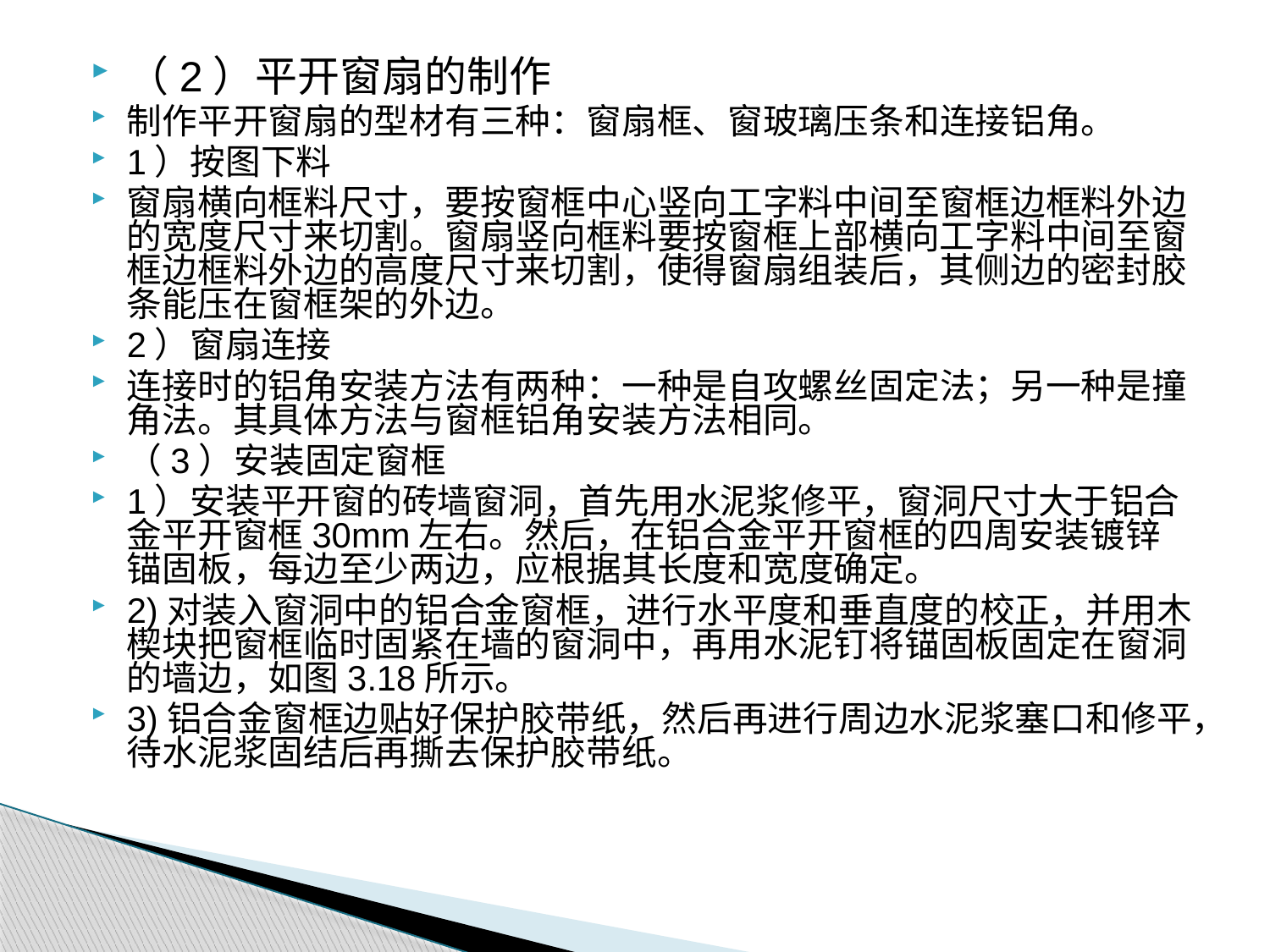

#
（2）平开窗扇的制作
制作平开窗扇的型材有三种：窗扇框、窗玻璃压条和连接铝角。
1）按图下料
窗扇横向框料尺寸，要按窗框中心竖向工字料中间至窗框边框料外边的宽度尺寸来切割。窗扇竖向框料要按窗框上部横向工字料中间至窗框边框料外边的高度尺寸来切割，使得窗扇组装后，其侧边的密封胶条能压在窗框架的外边。
2）窗扇连接
连接时的铝角安装方法有两种：一种是自攻螺丝固定法；另一种是撞角法。其具体方法与窗框铝角安装方法相同。
（3）安装固定窗框
1）安装平开窗的砖墙窗洞，首先用水泥浆修平，窗洞尺寸大于铝合金平开窗框30mm左右。然后，在铝合金平开窗框的四周安装镀锌锚固板，每边至少两边，应根据其长度和宽度确定。
2)对装入窗洞中的铝合金窗框，进行水平度和垂直度的校正，并用木楔块把窗框临时固紧在墙的窗洞中，再用水泥钉将锚固板固定在窗洞的墙边，如图3.18所示。
3)铝合金窗框边贴好保护胶带纸，然后再进行周边水泥浆塞口和修平，待水泥浆固结后再撕去保护胶带纸。